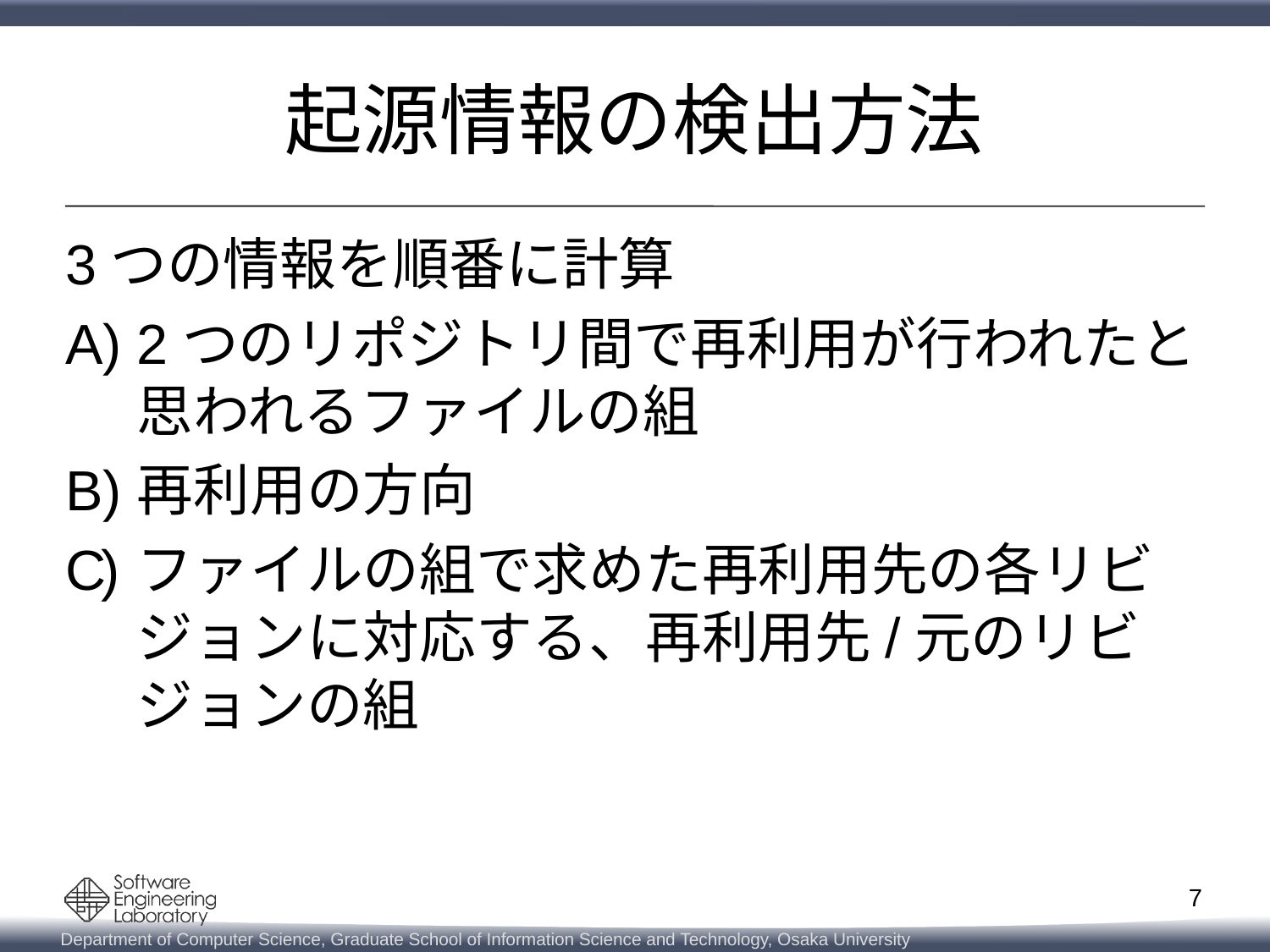

# 起源情報の検出方法
3つの情報を順番に計算
2つのリポジトリ間で再利用が行われたと思われるファイルの組
再利用の方向
ファイルの組で求めた再利用先の各リビジョンに対応する、再利用先/元のリビジョンの組
7